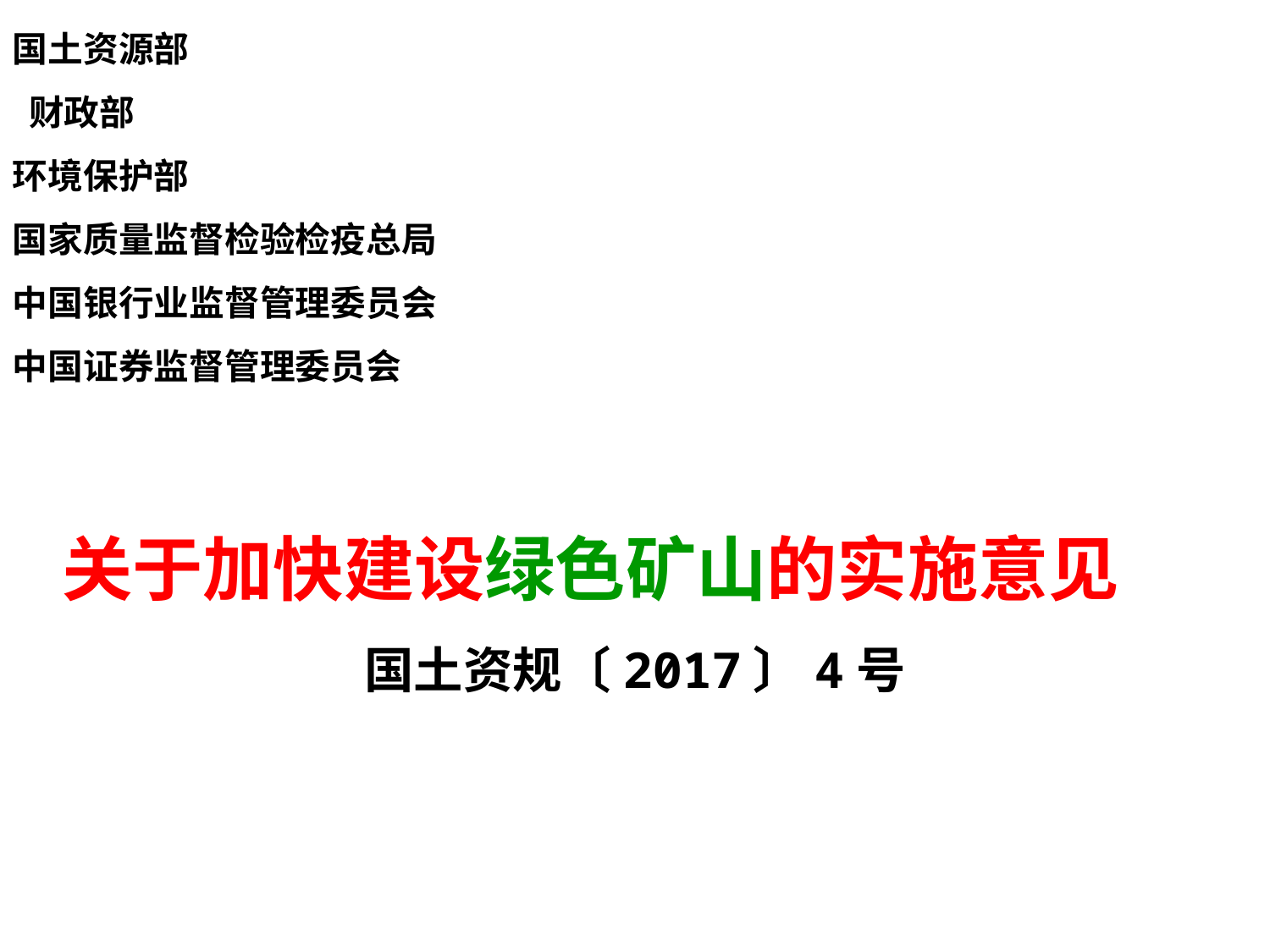

国土资源部
 财政部
环境保护部
国家质量监督检验检疫总局
中国银行业监督管理委员会
中国证券监督管理委员会

关于加快建设绿色矿山的实施意见
国土资规〔2017〕4号